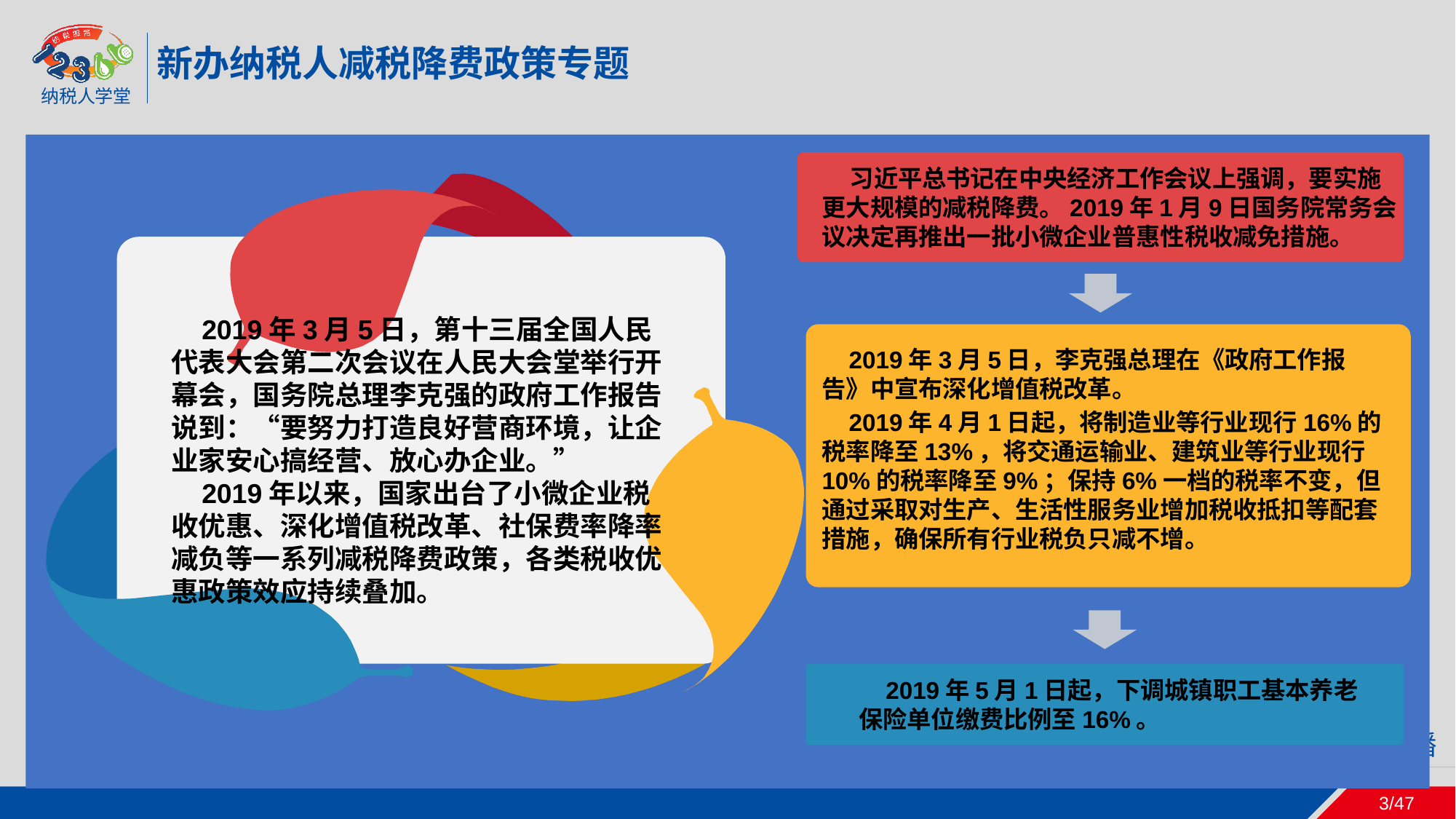

新办纳税人减税降费政策专题

    习近平总书记在中央经济工作会议上强调，要实施更大规模的减税降费。2019年1月9日国务院常务会议决定再推出一批小微企业普惠性税收减免措施。

    2019年3月5日，第十三届全国人民代表大会第二次会议在人民大会堂举行开幕会，国务院总理李克强的政府工作报告说到：“要努力打造良好营商环境，让企业家安心搞经营、放心办企业。”
    2019年以来，国家出台了小微企业税收优惠、深化增值税改革、社保费率降率减负等一系列减税降费政策，各类税收优惠政策效应持续叠加。

    2019年3月5日，李克强总理在《政府工作报告》中宣布深化增值税改革。
    2019年4月1日起，将制造业等行业现行16%的税率降至13%，将交通运输业、建筑业等行业现行10%的税率降至9%；保持6%一档的税率不变，但通过采取对生产、生活性服务业增加税收抵扣等配套措施，确保所有行业税负只减不增。

    2019年5月1日起，下调城镇职工基本养老保险单位缴费比例至16%。